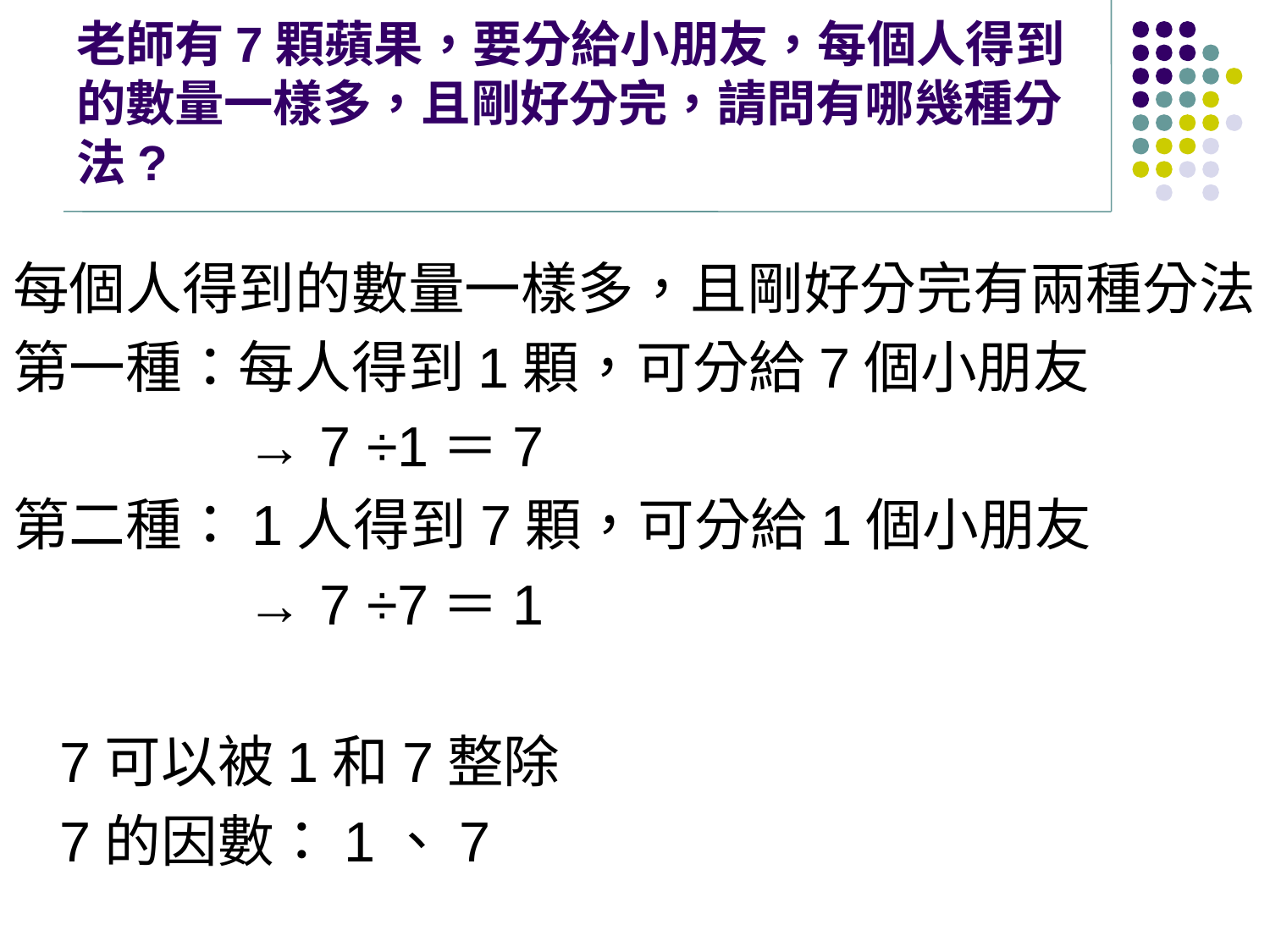

# 老師有7顆蘋果，要分給小朋友，每個人得到的數量一樣多，且剛好分完，請問有哪幾種分法?
每個人得到的數量一樣多，且剛好分完有兩種分法
第一種：每人得到1顆，可分給7個小朋友
               → 7 ÷1＝7
第二種：1人得到7顆，可分給1個小朋友
               → 7 ÷7＝1

   7可以被1和7整除
   7的因數：1、7